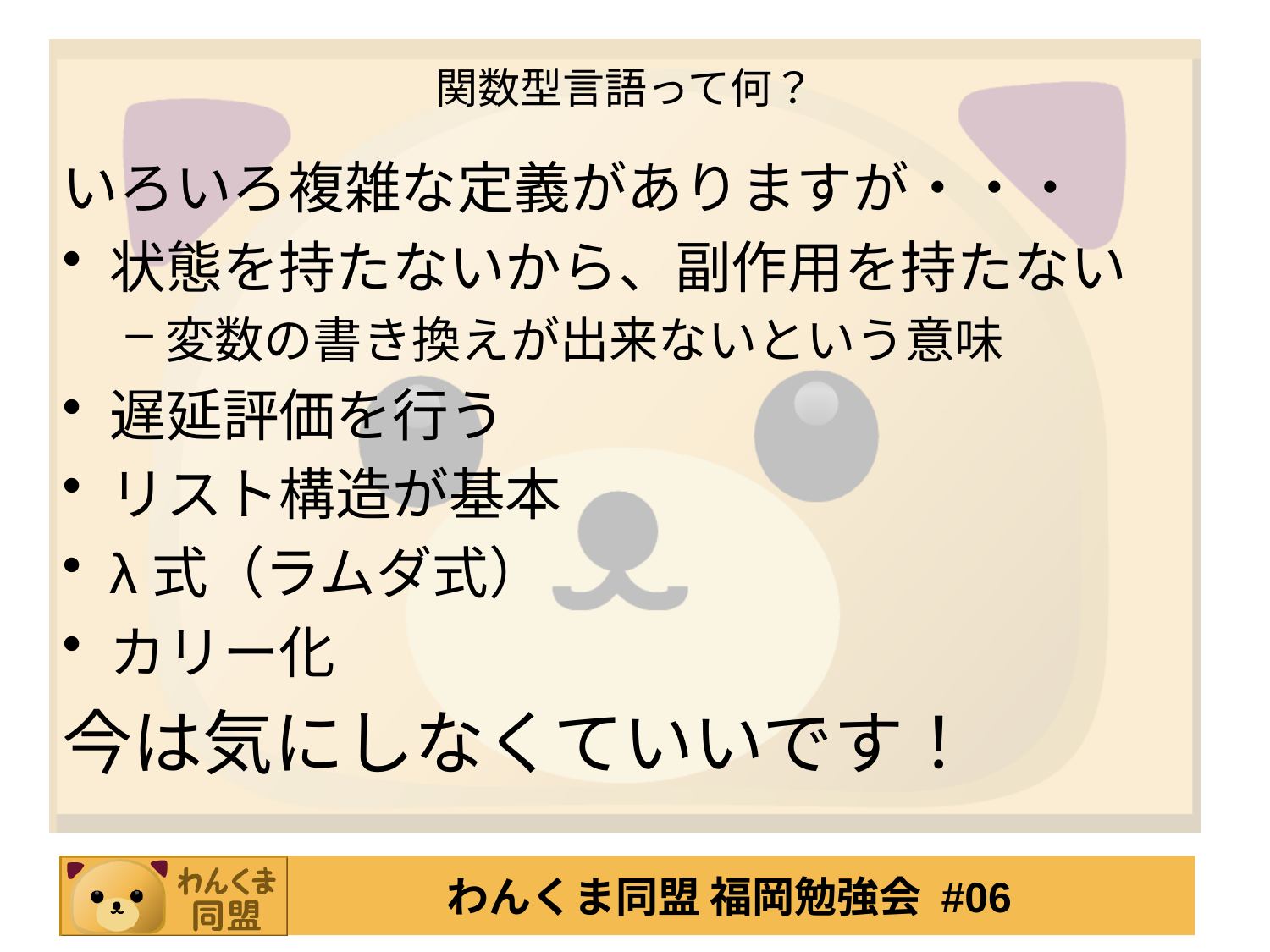

# 関数型言語って何？
いろいろ複雑な定義がありますが・・・
状態を持たないから、副作用を持たない
変数の書き換えが出来ないという意味
遅延評価を行う
リスト構造が基本
λ式（ラムダ式）
カリー化
今は気にしなくていいです！